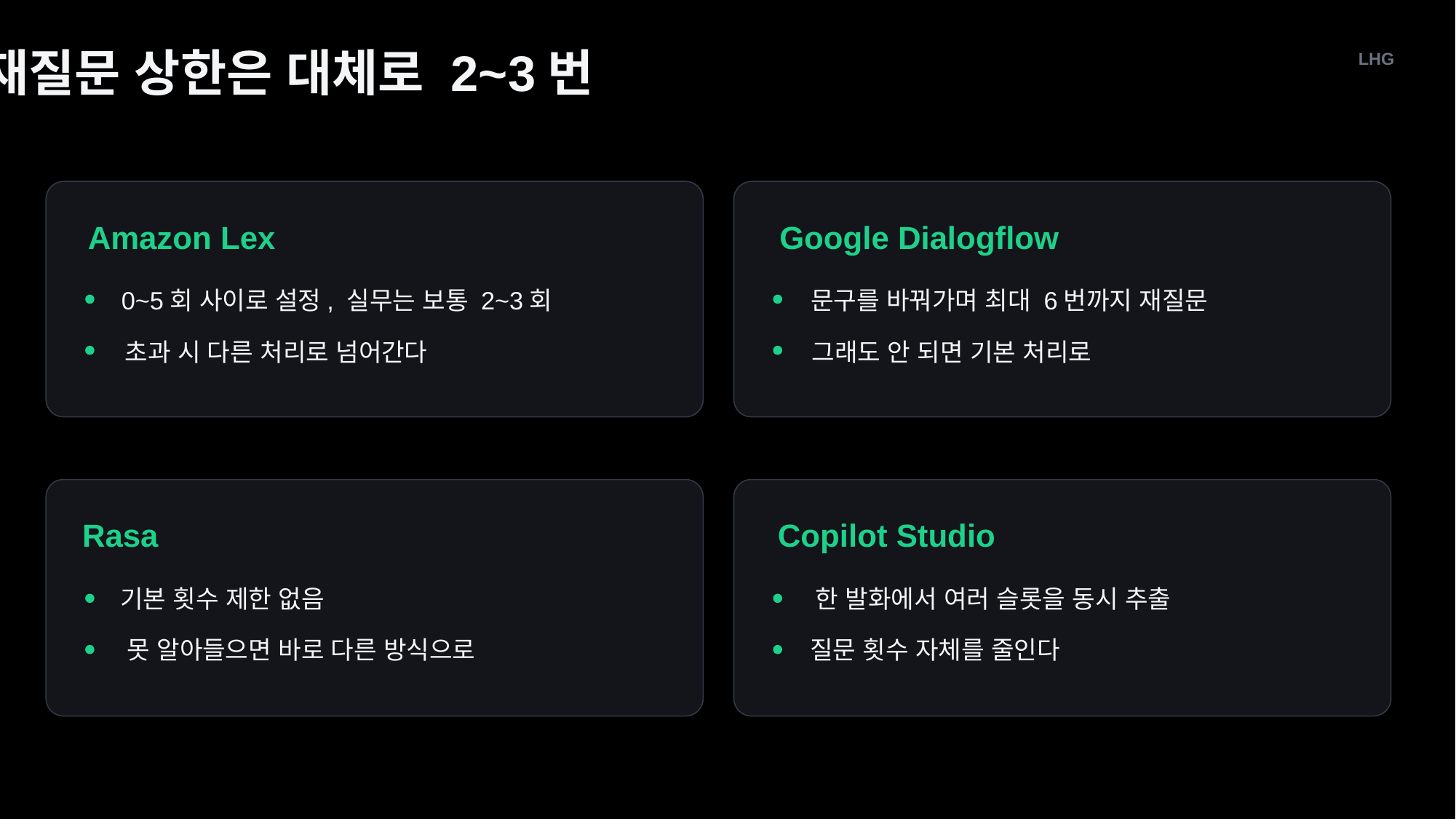

재질문 상한은 대체로 2~3번
LHG

Amazon Lex
Google Dialogflow
0~5회 사이로 설정, 실무는 보통 2~3회
문구를 바꿔가며 최대 6번까지 재질문

초과 시 다른 처리로 넘어간다
그래도 안 되면 기본 처리로

Rasa
Copilot Studio
기본 횟수 제한 없음
한 발화에서 여러 슬롯을 동시 추출

못 알아들으면 바로 다른 방식으로
질문 횟수 자체를 줄인다